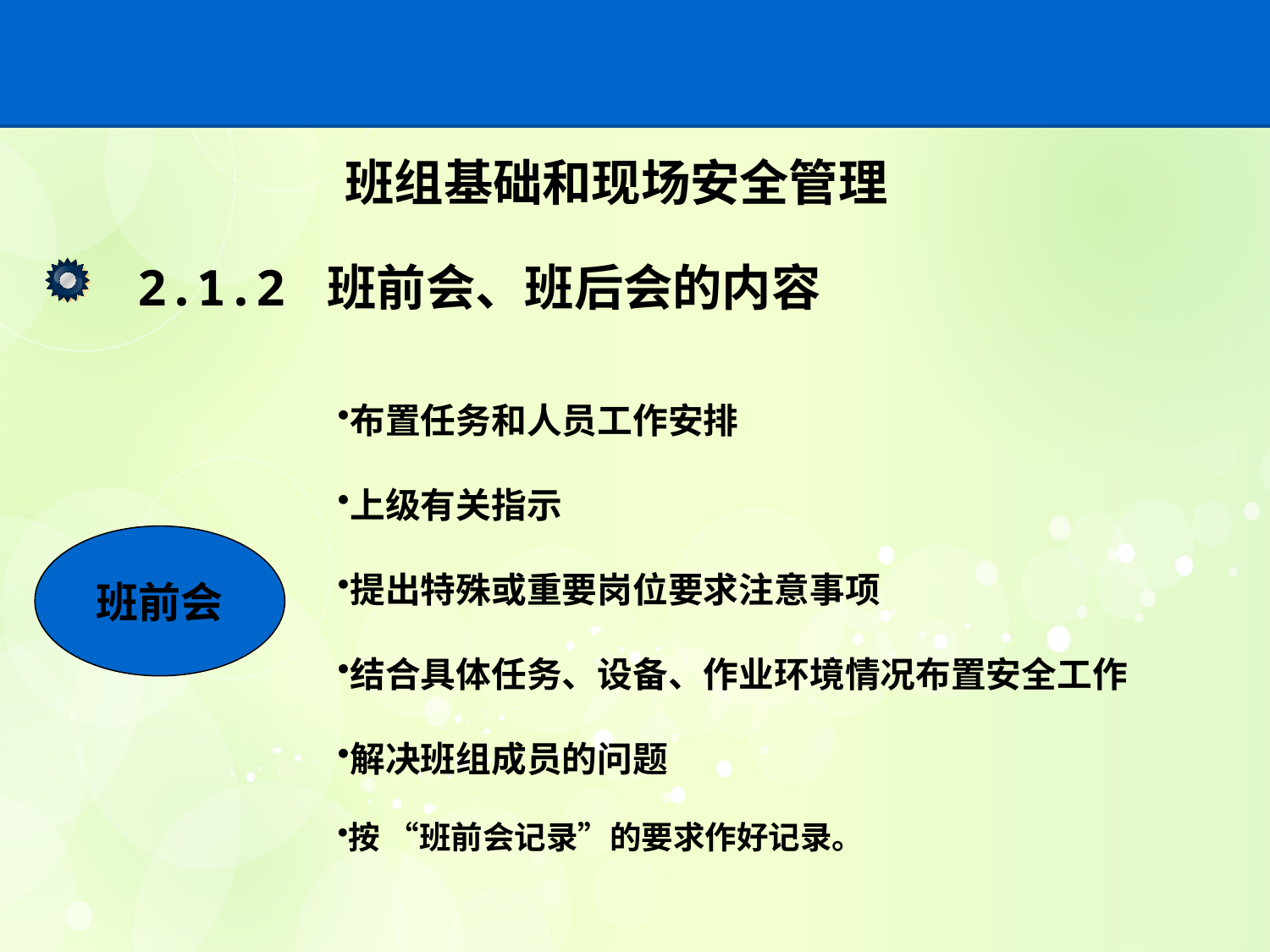

# 班组基础和现场安全管理
2.1.2 班前会、班后会的内容

布置任务和人员工作安排

上级有关指示

提出特殊或重要岗位要求注意事项

结合具体任务、设备、作业环境情况布置安全工作

解决班组成员的问题

按 “班前会记录”的要求作好记录。
班前会